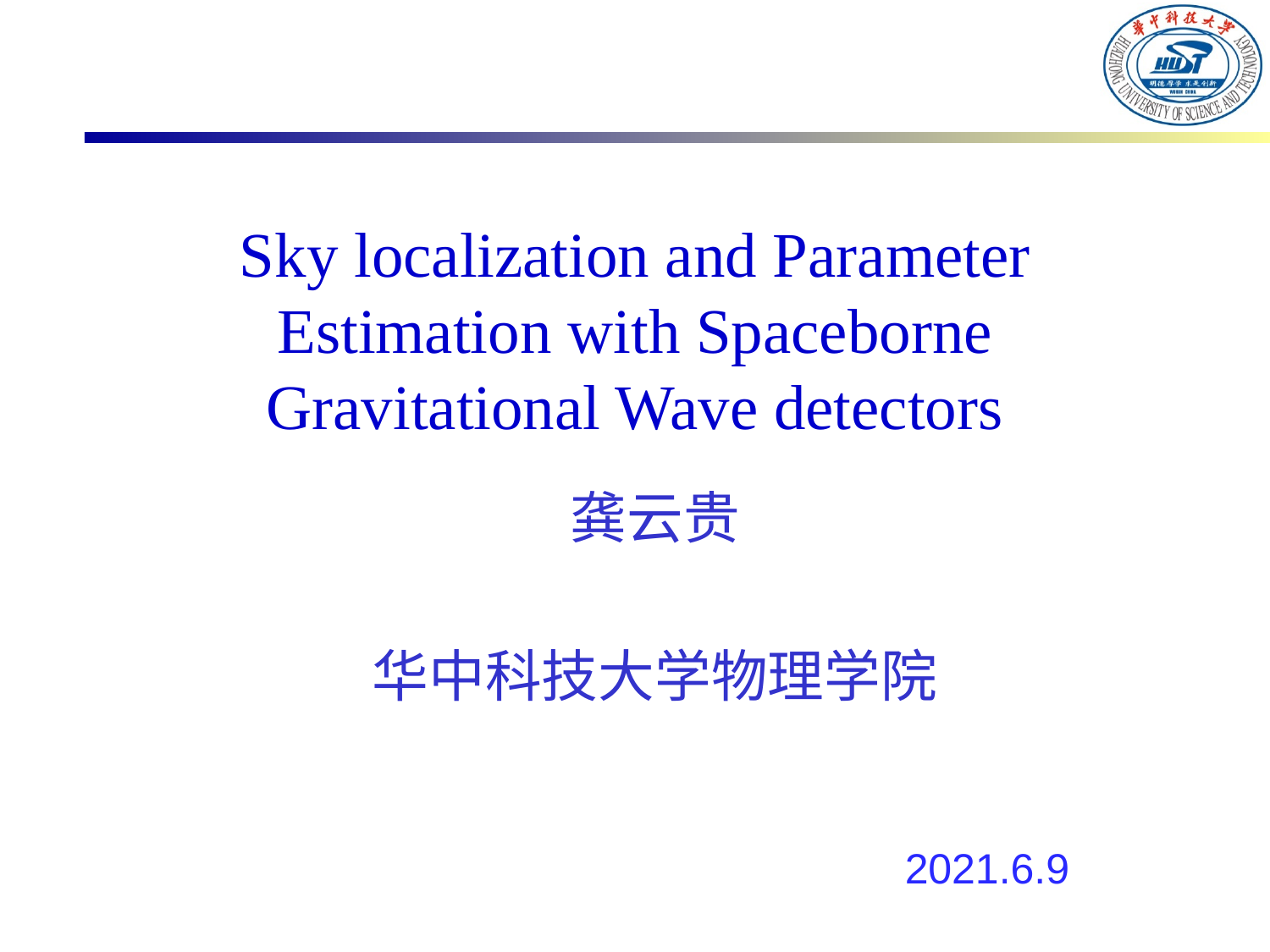

# Sky localization and Parameter Estimation with Spaceborne Gravitational Wave detectors
龚云贵

华中科技大学物理学院
2021.6.9